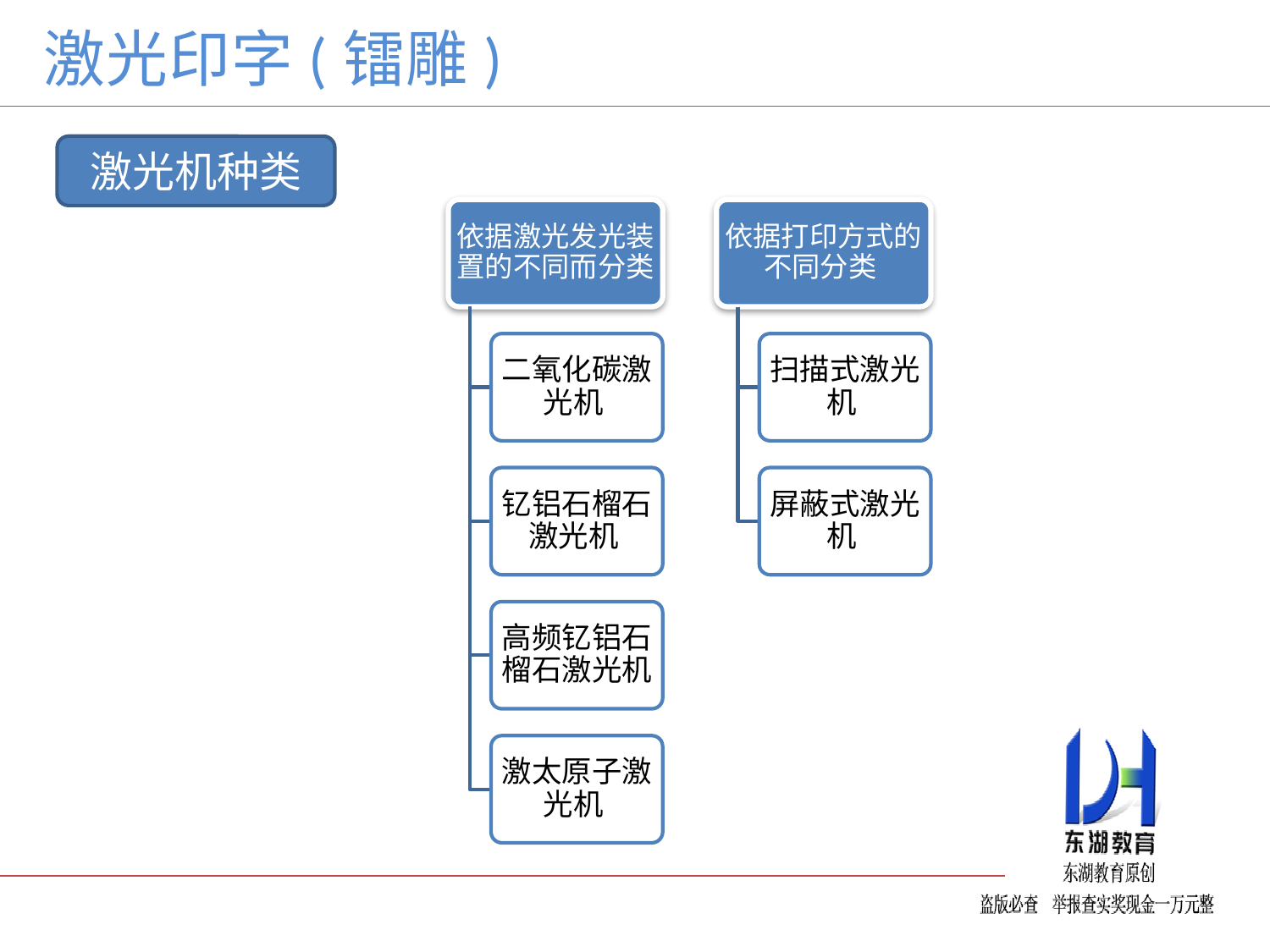

激光印字(镭雕)
激光机种类
依据激光发光装置的不同而分类
二氧化碳激光机
钇铝石榴石激光机
高频钇铝石榴石激光机
激太原子激光机
依据打印方式的不同分类
扫描式激光机
屏蔽式激光机